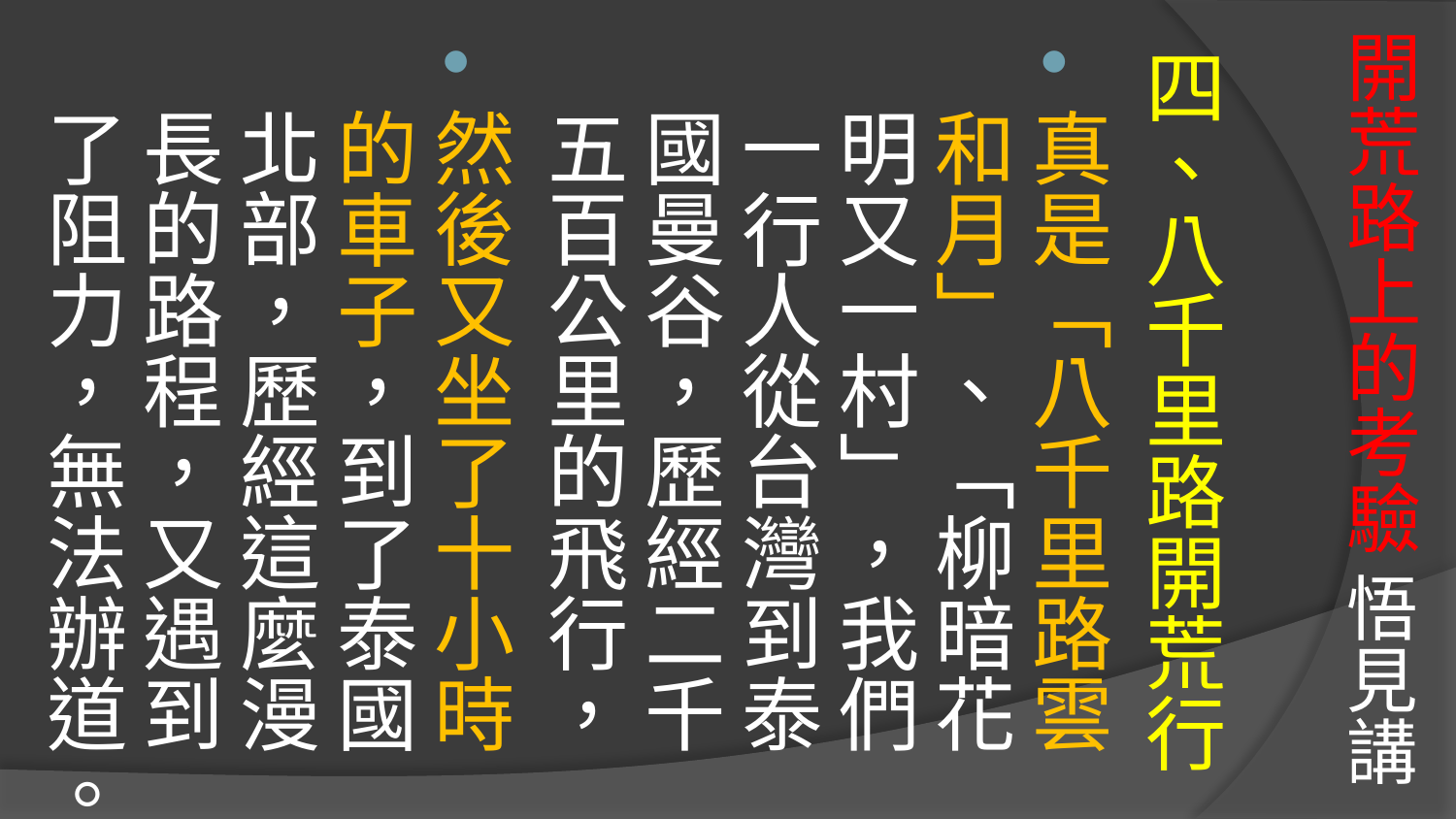

# 開荒路上的考驗 悟見講
四、八千里路開荒行
真是「八千里路雲和月」、「柳暗花明又一村」，我們一行人從台灣到泰國曼谷，歷經二千五百公里的飛行，
然後又坐了十小時的車子，到了泰國北部，歷經這麼漫長的路程，又遇到了阻力，無法辦道。